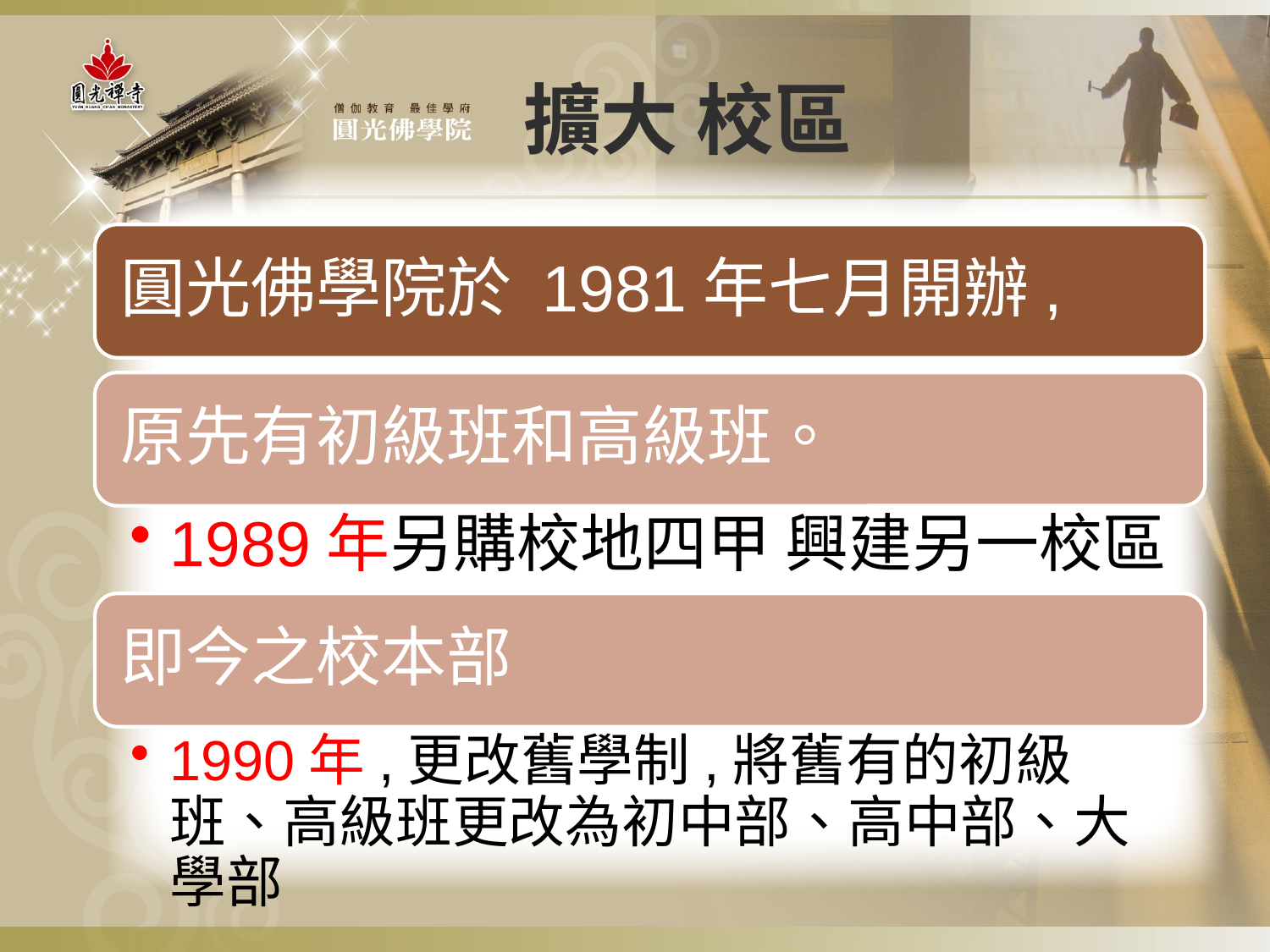

# 擴大 校區
圓光佛學院於 1981年七月開辦,
原先有初級班和高級班。
1989年另購校地四甲 興建另一校區
即今之校本部
1990年,更改舊學制,將舊有的初級班、高級班更改為初中部、高中部、大學部